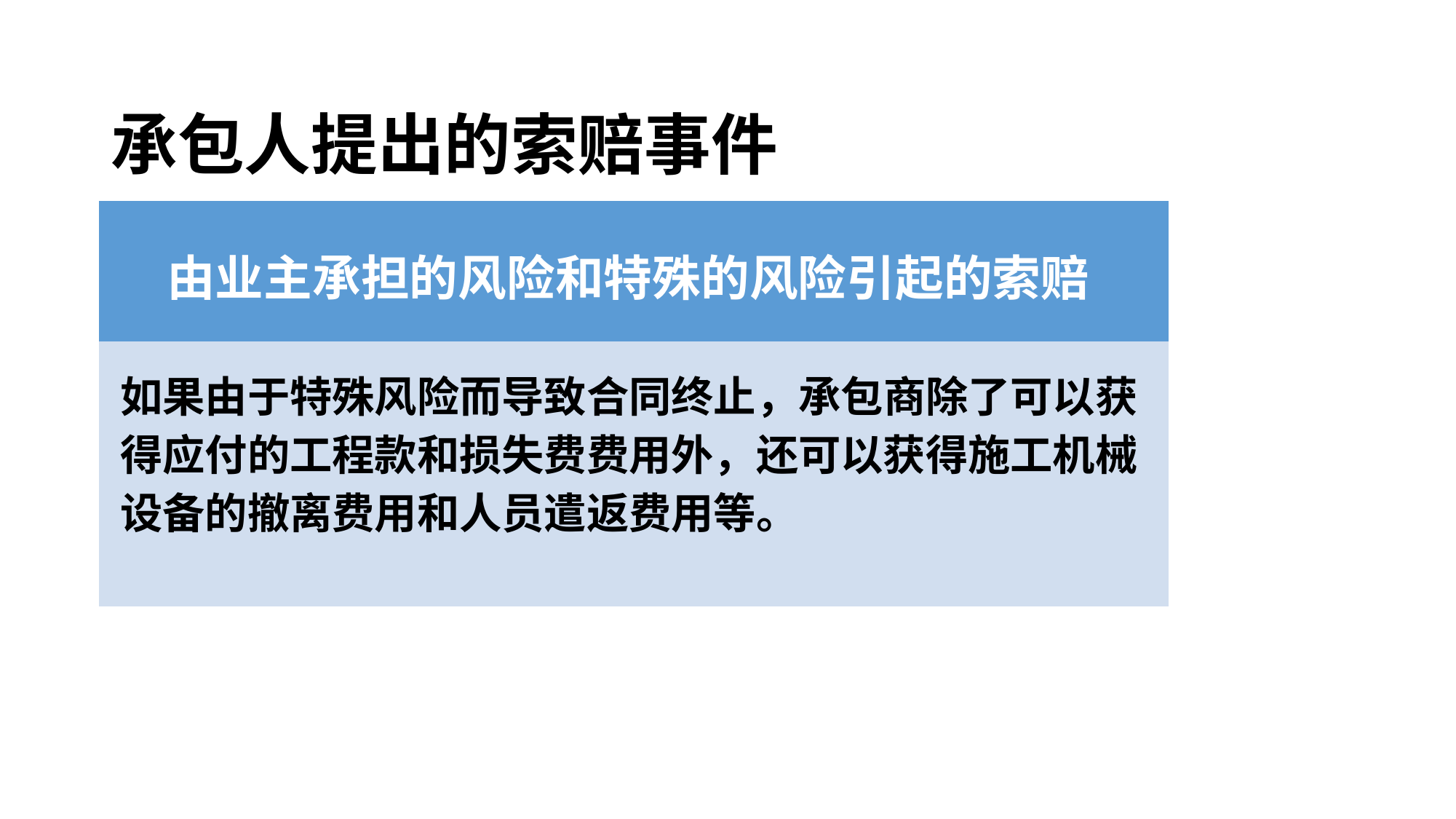

# 承包人提出的索赔事件
由业主承担的风险和特殊的风险引起的索赔
如果由于特殊风险而导致合同终止，承包商除了可以获得应付的工程款和损失费费用外，还可以获得施工机械设备的撤离费用和人员遣返费用等。